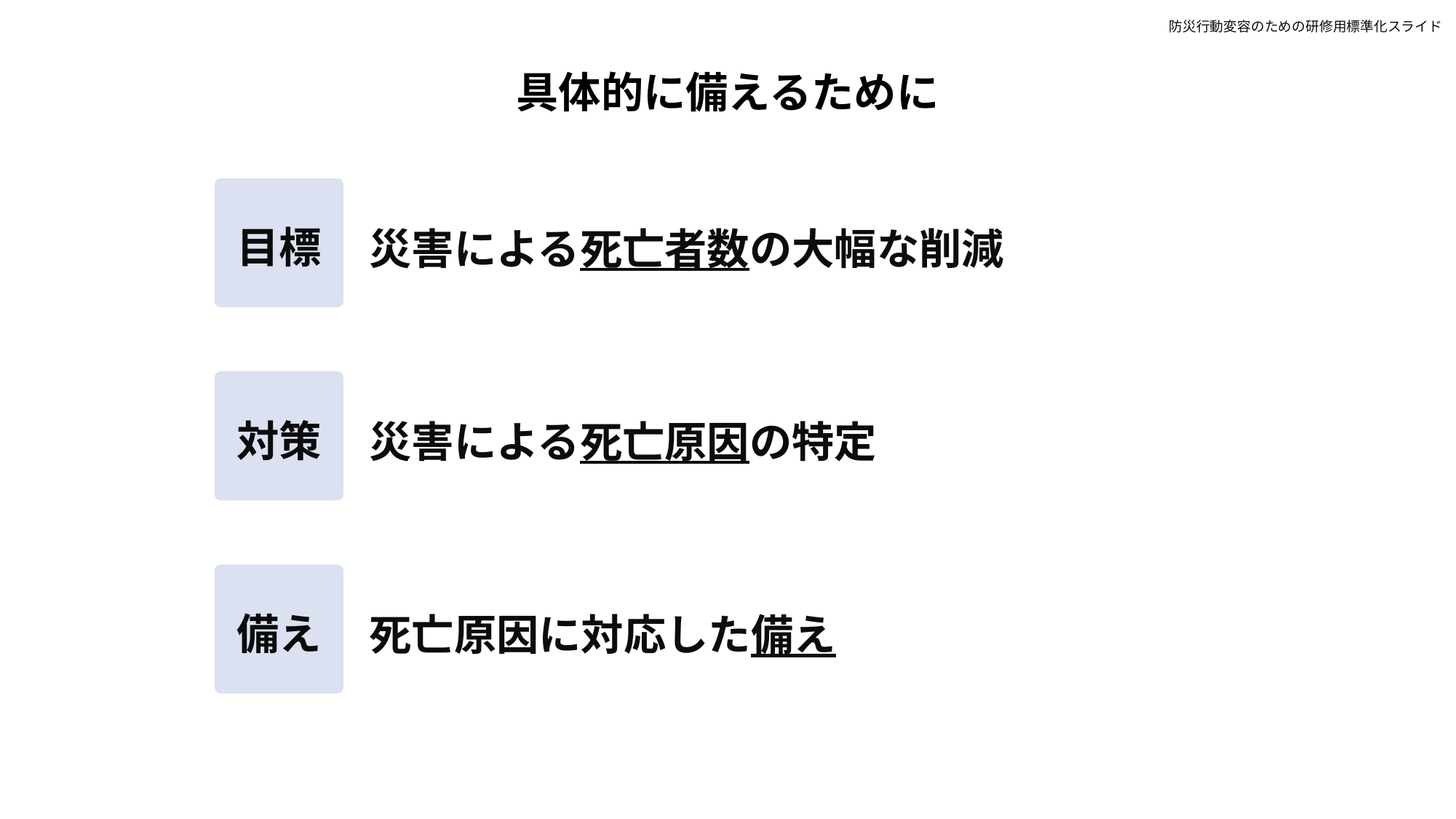

防災行動変容のための研修用標準化スライド
具体的に備えるために
目標
災害による死亡者数の大幅な削減
対策
災害による死亡原因の特定
備え
死亡原因に対応した備え